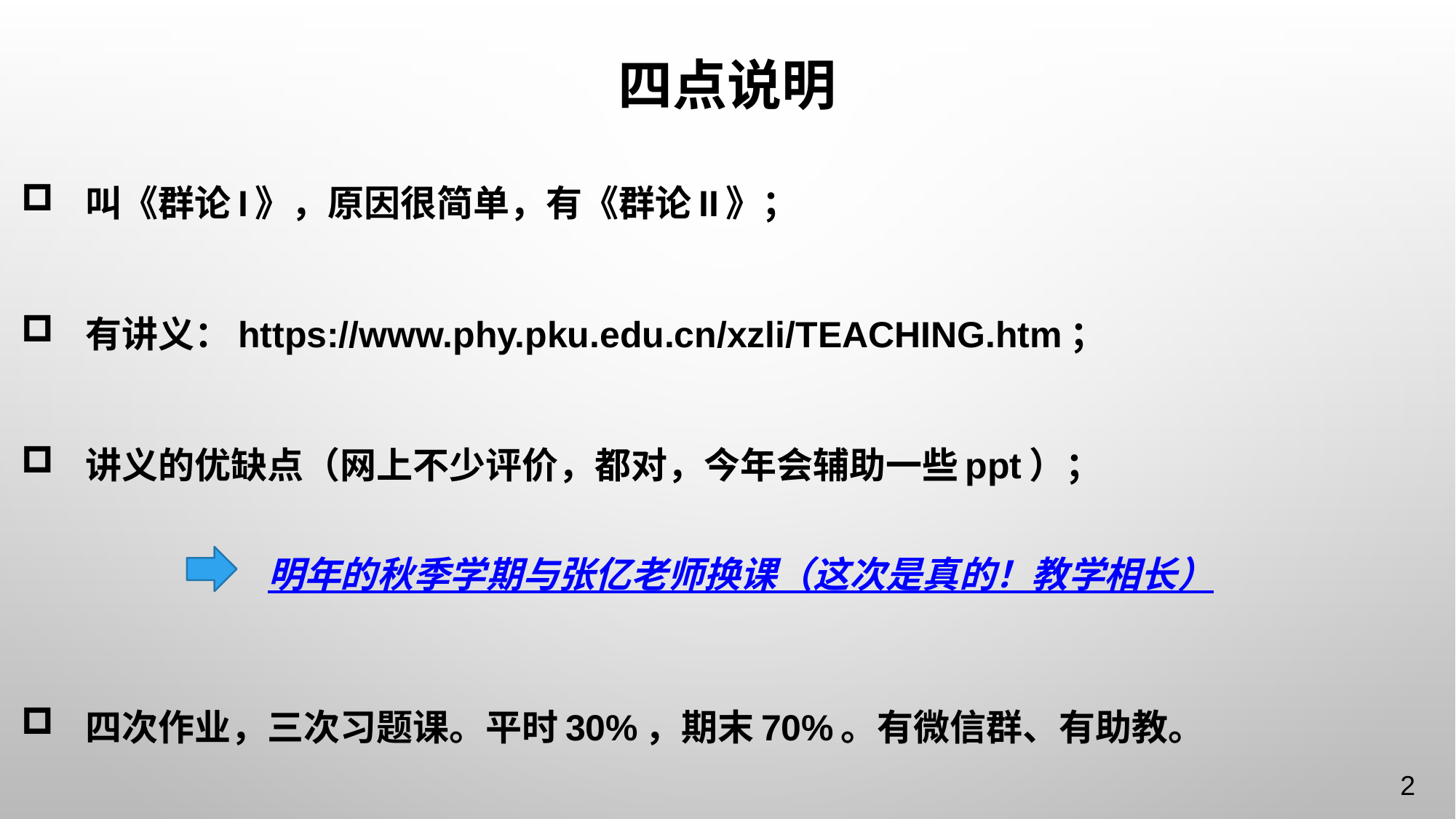

# 四点说明
叫《群论I》，原因很简单，有《群论II》；
有讲义：https://www.phy.pku.edu.cn/xzli/TEACHING.htm；
讲义的优缺点（网上不少评价，都对，今年会辅助一些ppt）；

四次作业，三次习题课。平时30%，期末70%。有微信群、有助教。
明年的秋季学期与张亿老师换课（这次是真的！教学相长）

2